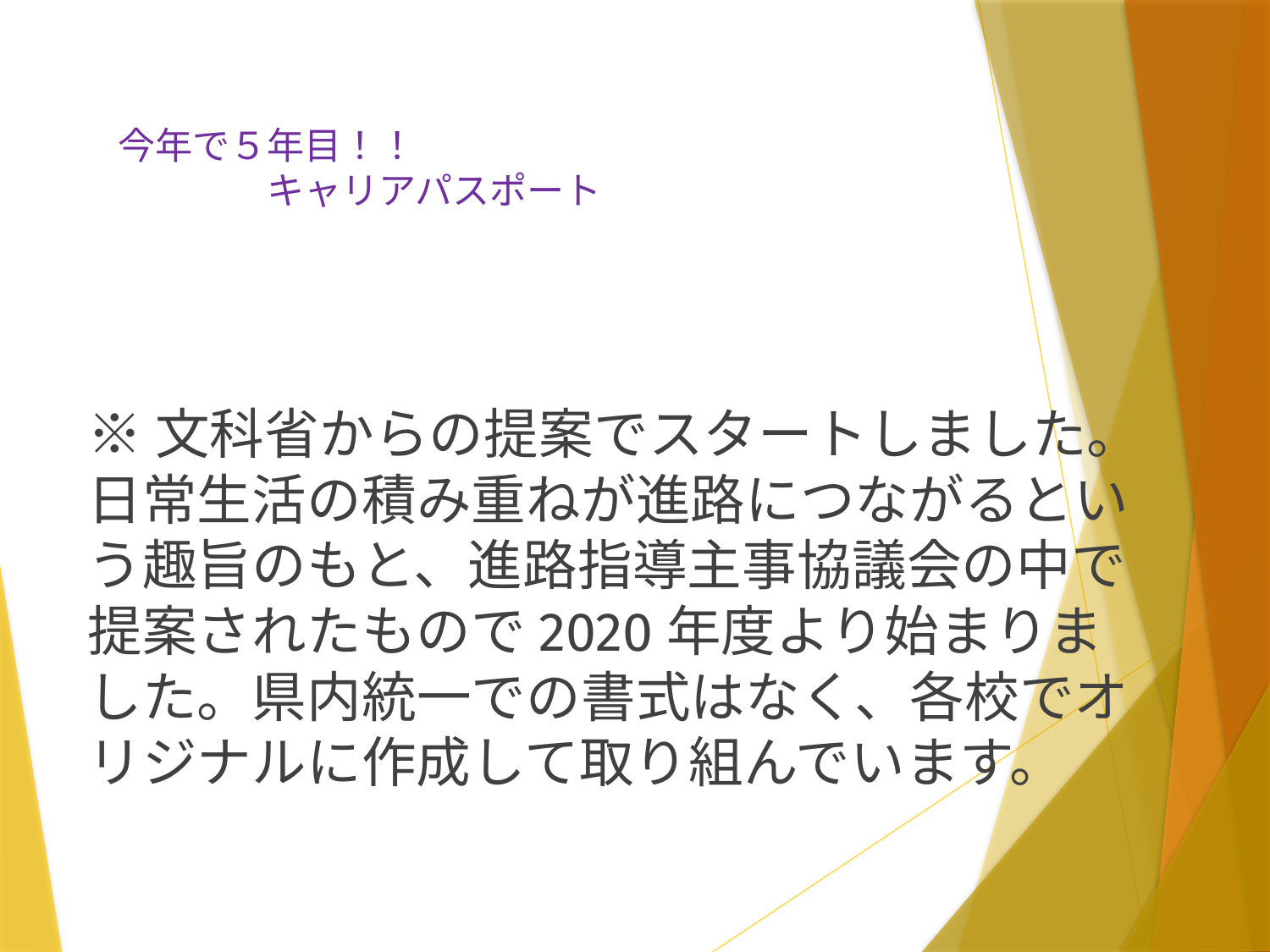

今年で５年目！！
　　　　キャリアパスポート

※文科省からの提案でスタートしました。日常生活の積み重ねが進路につながるという趣旨のもと、進路指導主事協議会の中で提案されたもので2020年度より始まりました。県内統一での書式はなく、各校でオリジナルに作成して取り組んでいます。